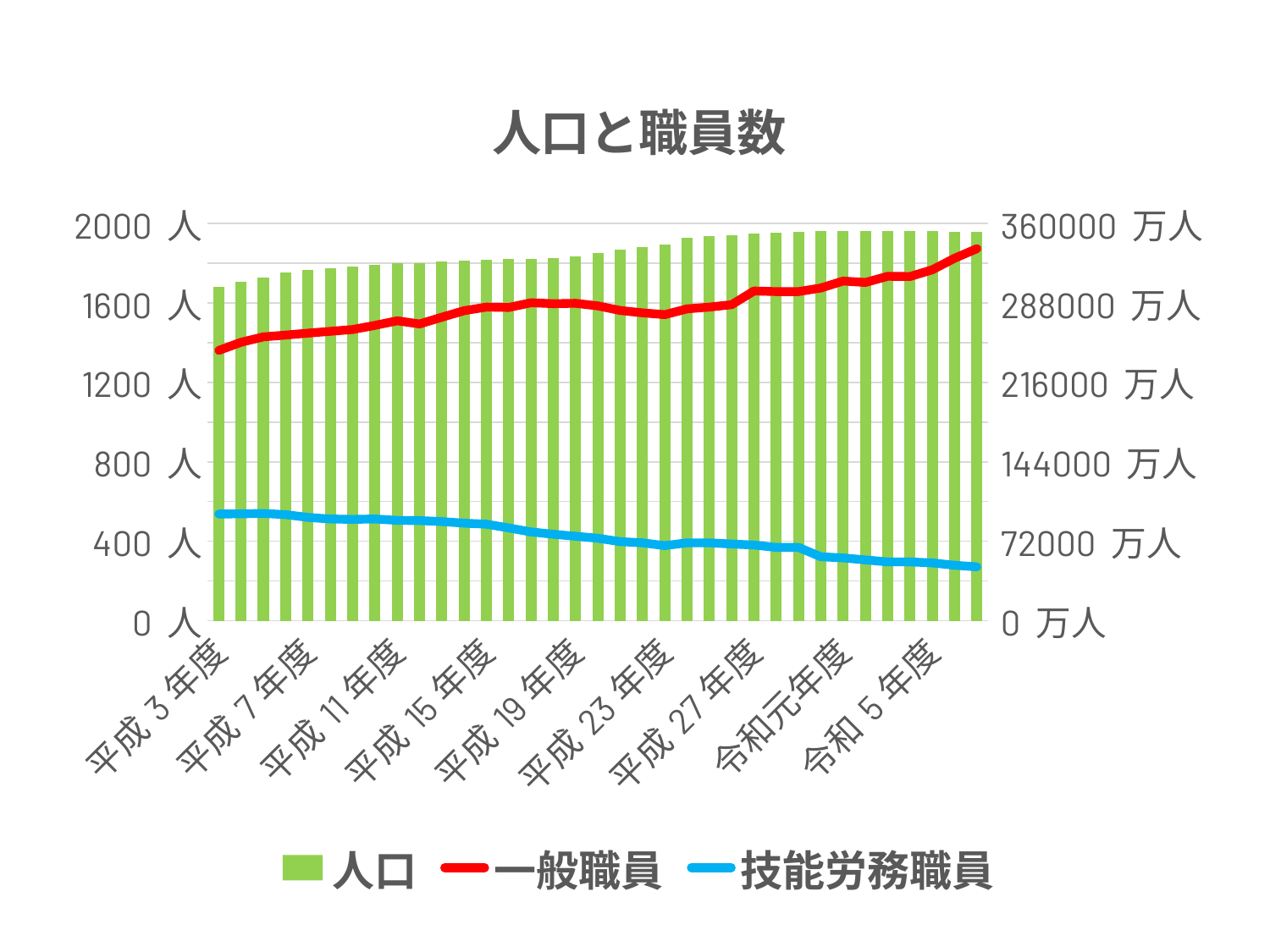

### Chart: 人口と職員数

| Category | 人口 | 一般職員 | 技能労務職員 |
|---|---|---|---|
| 平成3年度 | 302693.0 | 1361.0 | 537.0 |
| 平成4年度 | 307000.0 | 1402.0 | 538.0 |
| 平成5年度 | 311214.0 | 1429.0 | 540.0 |
| 平成6年度 | 315470.0 | 1438.0 | 534.0 |
| 平成7年度 | 317841.0 | 1448.0 | 520.0 |
| 平成8年度 | 319667.0 | 1457.0 | 512.0 |
| 平成9年度 | 321100.0 | 1466.0 | 510.0 |
| 平成10年度 | 322478.0 | 1487.0 | 512.0 |
| 平成11年度 | 323642.0 | 1510.0 | 505.0 |
| 平成12年度 | 324253.0 | 1494.0 | 504.0 |
| 平成13年度 | 325373.0 | 1528.0 | 499.0 |
| 平成14年度 | 326321.0 | 1561.0 | 491.0 |
| 平成15年度 | 327428.0 | 1579.0 | 486.0 |
| 平成16年度 | 327881.0 | 1577.0 | 467.0 |
| 平成17年度 | 328200.0 | 1601.0 | 447.0 |
| 平成18年度 | 328917.0 | 1596.0 | 435.0 |
| 平成19年度 | 330414.0 | 1598.0 | 425.0 |
| 平成20年度 | 333003.0 | 1585.0 | 415.0 |
| 平成21年度 | 335924.0 | 1562.0 | 398.0 |
| 平成22年度 | 338536.0 | 1550.0 | 392.0 |
| 平成23年度 | 340520.0 | 1541.0 | 378.0 |
| 平成24年度 | 347010.0 | 1570.0 | 392.0 |
| 平成25年度 | 348723.0 | 1579.0 | 392.0 |
| 平成26年度 | 349388.0 | 1591.0 | 386.0 |
| 平成27年度 | 350457.0 | 1660.0 | 381.0 |
| 平成28年度 | 351863.0 | 1657.0 | 369.0 |
| 平成29年度 | 352418.0 | 1657.0 | 369.0 |
| 平成30年度 | 353078.0 | 1675.0 | 322.0 |
| 令和元年度 | 353456.0 | 1710.0 | 316.0 |
| 令和2年度 | 353442.0 | 1703.0 | 306.0 |
| 令和3年度 | 352896.0 | 1734.0 | 296.0 |
| 令和4年度 | 352986.0 | 1733.0 | 296.0 |
| 令和5年度 | 352836.0 | 1767.0 | 291.0 |
| 令和6年度 | 352673.0 | 1825.0 | 279.0 |
| 令和7年度 | 352637.0 | 1873.0 | 271.0 |